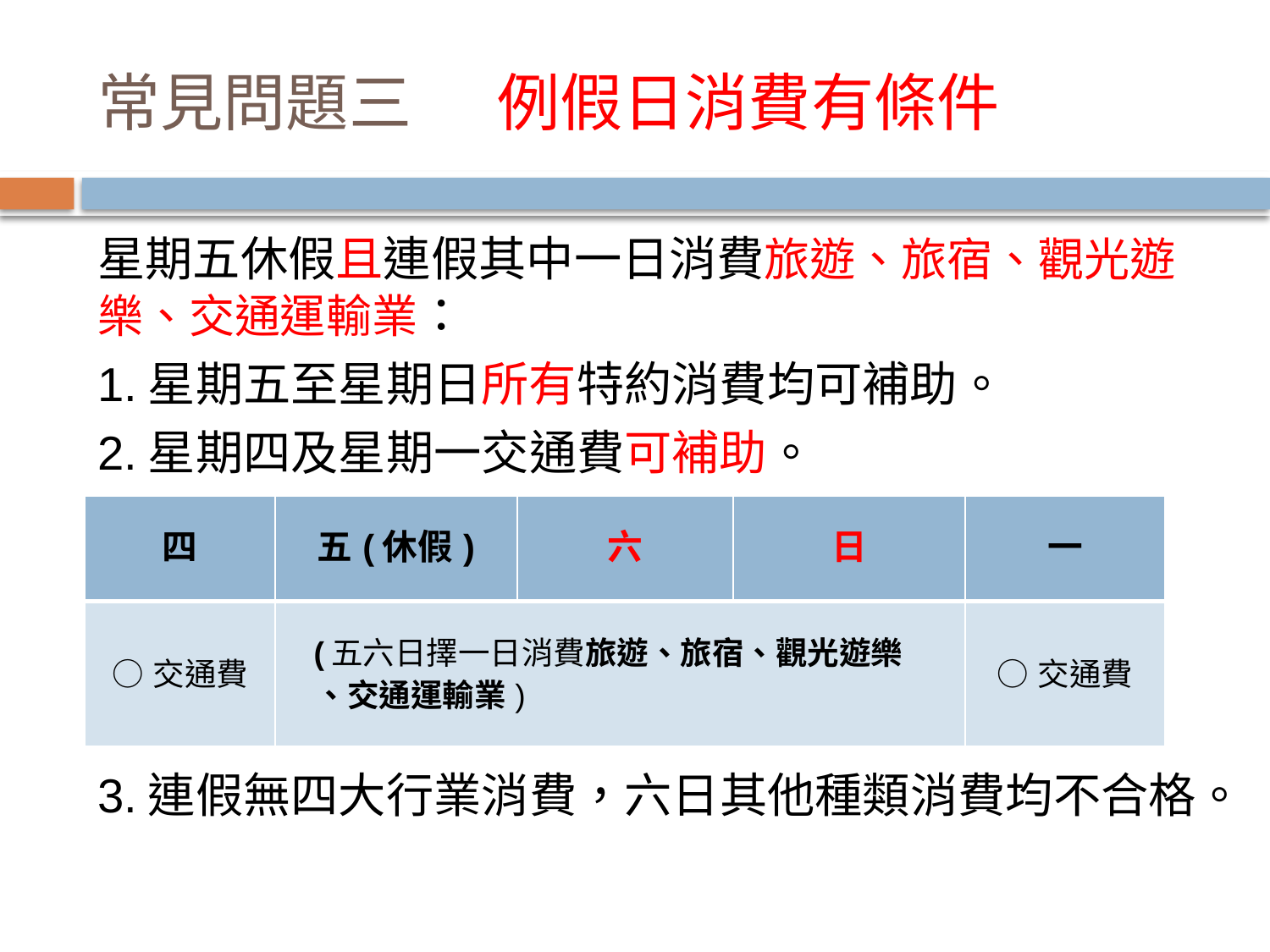

# 常見問題三      例假日消費有條件
星期五休假且連假其中一日消費旅遊、旅宿、觀光遊樂、交通運輸業：
1.星期五至星期日所有特約消費均可補助。
2.星期四及星期一交通費可補助。

3.連假無四大行業消費，六日其他種類消費均不合格。

| 四 | 五(休假) | 六 | 日 | 一 |
| --- | --- | --- | --- | --- |
| ○交通費 | (五六日擇一日消費旅遊、旅宿、觀光遊樂 、交通運輸業) |  |  | ○交通費 |